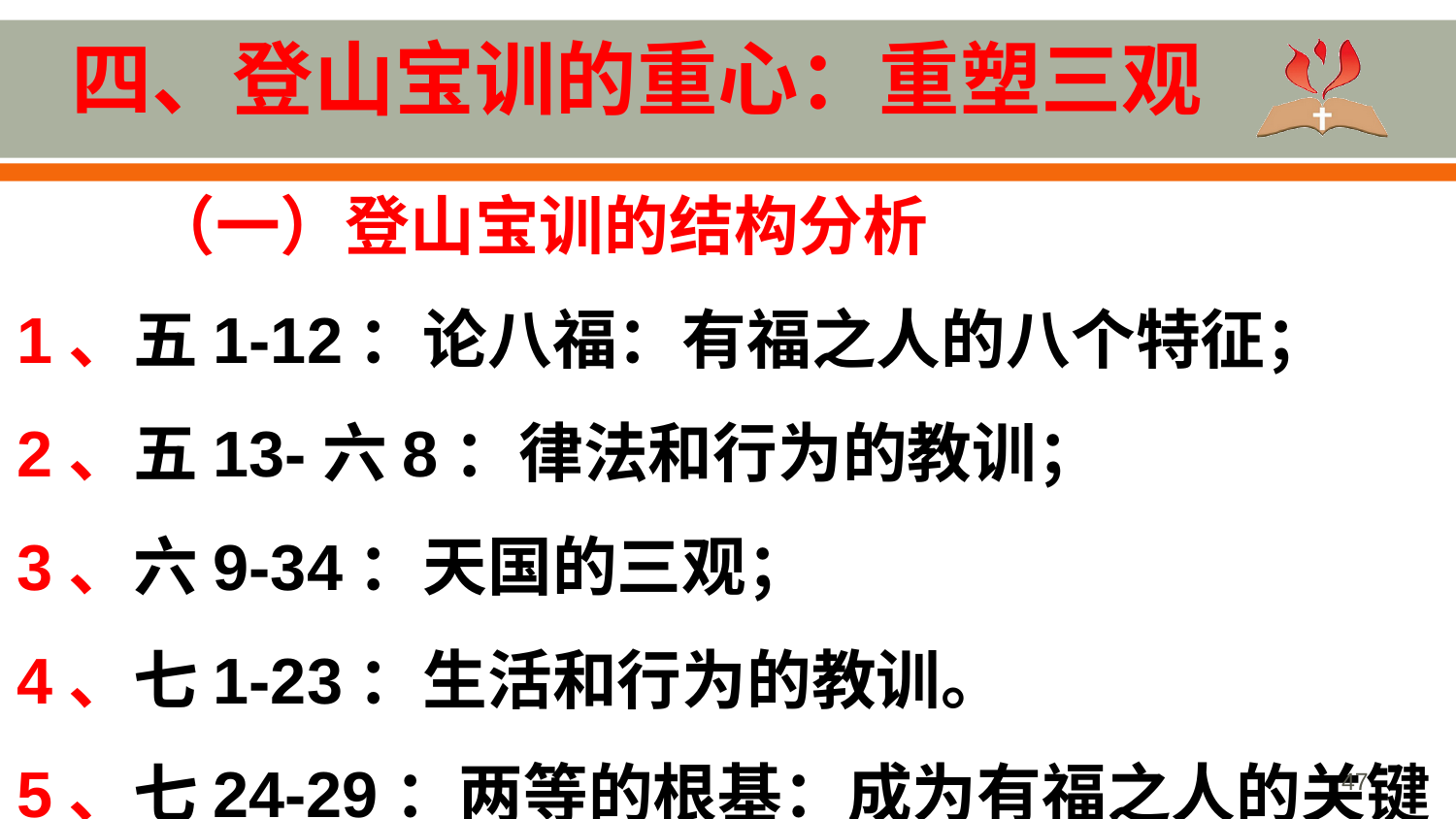

# 四、登山宝训的重心：重塑三观
        （一）登山宝训的结构分析
1、五1-12：论八福：有福之人的八个特征；
2、五13-六8：律法和行为的教训；
3、六9-34：天国的三观；
4、七1-23：生活和行为的教训。
5、七24-29：两等的根基：成为有福之人的关键

47